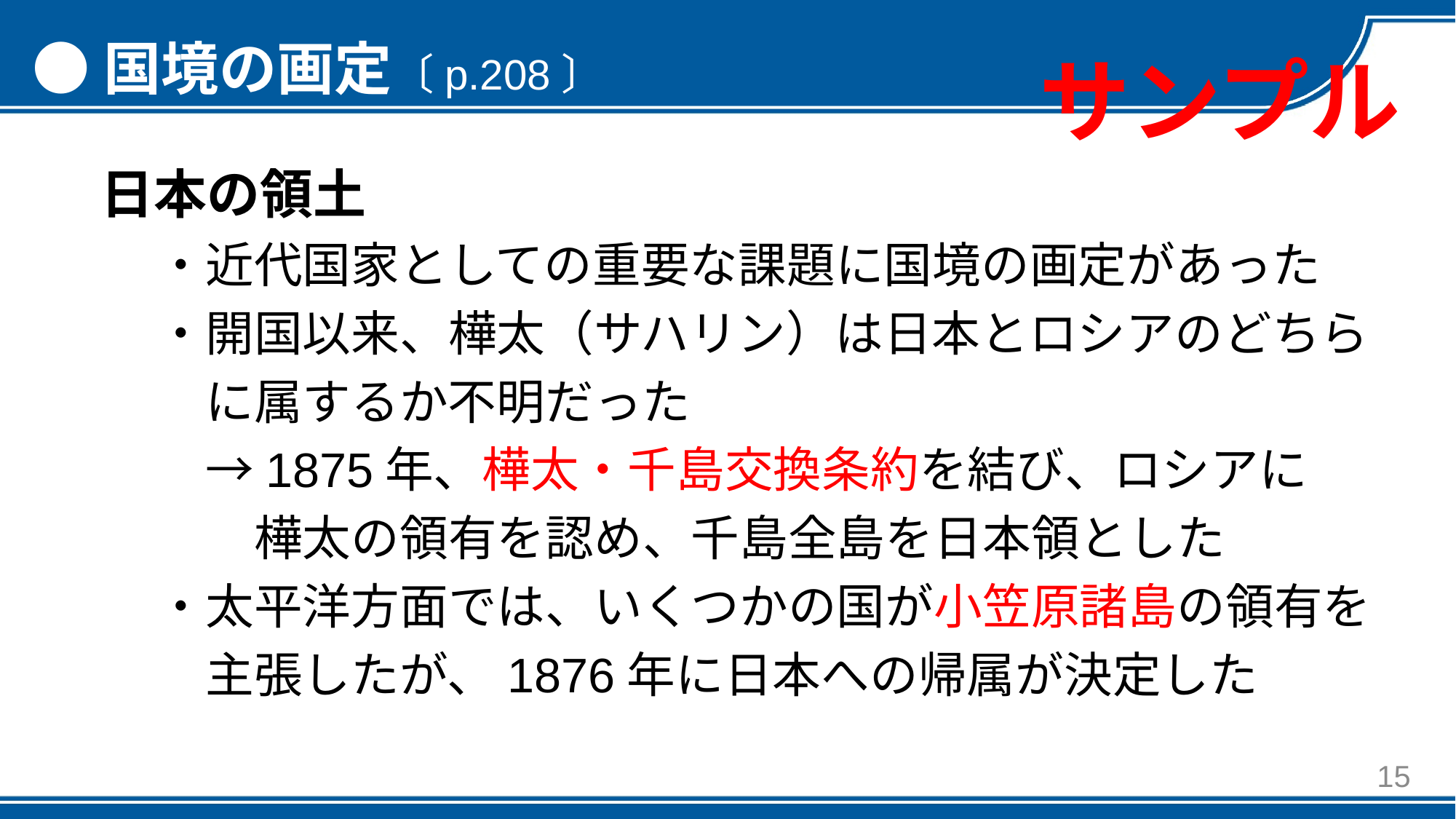

●国境の画定〔p.208〕
日本の領土
・近代国家としての重要な課題に国境の画定があった
・開国以来、樺太（サハリン）は日本とロシアのどちら
　に属するか不明だった
　→1875年、樺太・千島交換条約を結び、ロシアに
　　樺太の領有を認め、千島全島を日本領とした
・太平洋方面では、いくつかの国が小笠原諸島の領有を
　主張したが、1876年に日本への帰属が決定した